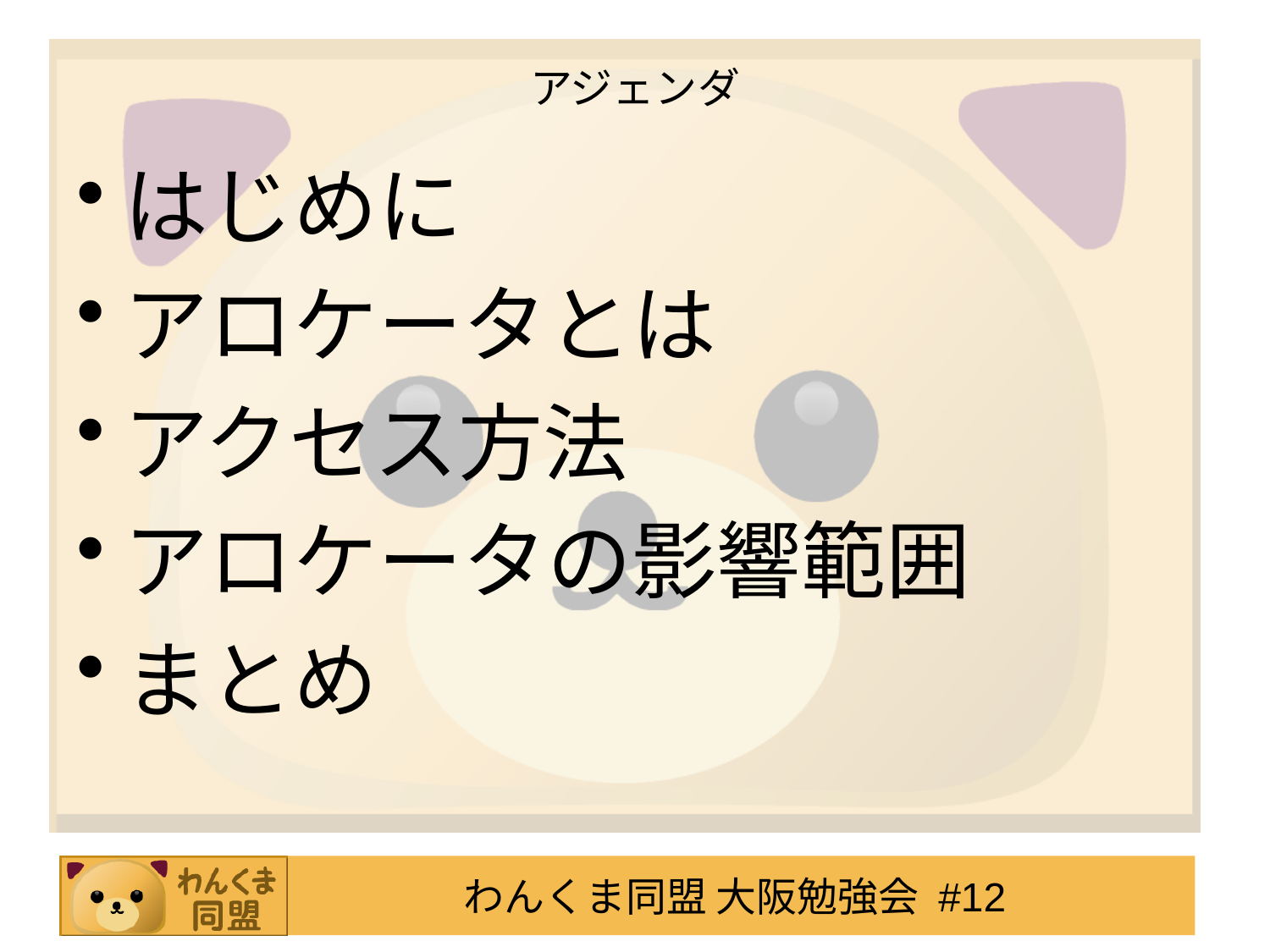

# アジェンダ
はじめに
アロケータとは
アクセス方法
アロケータの影響範囲
まとめ